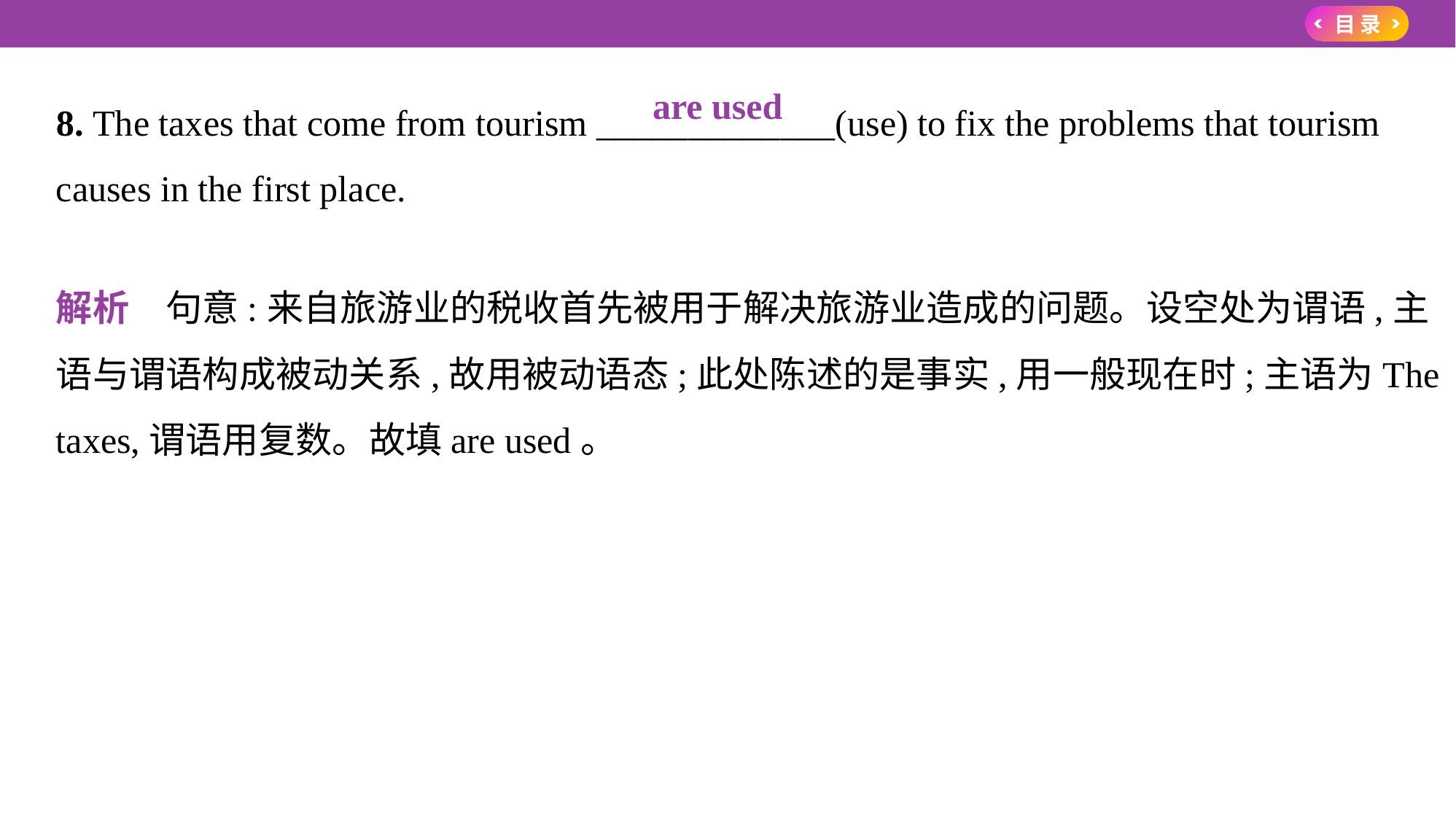

8. The taxes that come from tourism _____________(use) to fix the problems that tourism
causes in the first place.

解析　句意:来自旅游业的税收首先被用于解决旅游业造成的问题。设空处为谓语,主
语与谓语构成被动关系,故用被动语态;此处陈述的是事实,用一般现在时;主语为The
taxes,谓语用复数。故填are used。
　are used